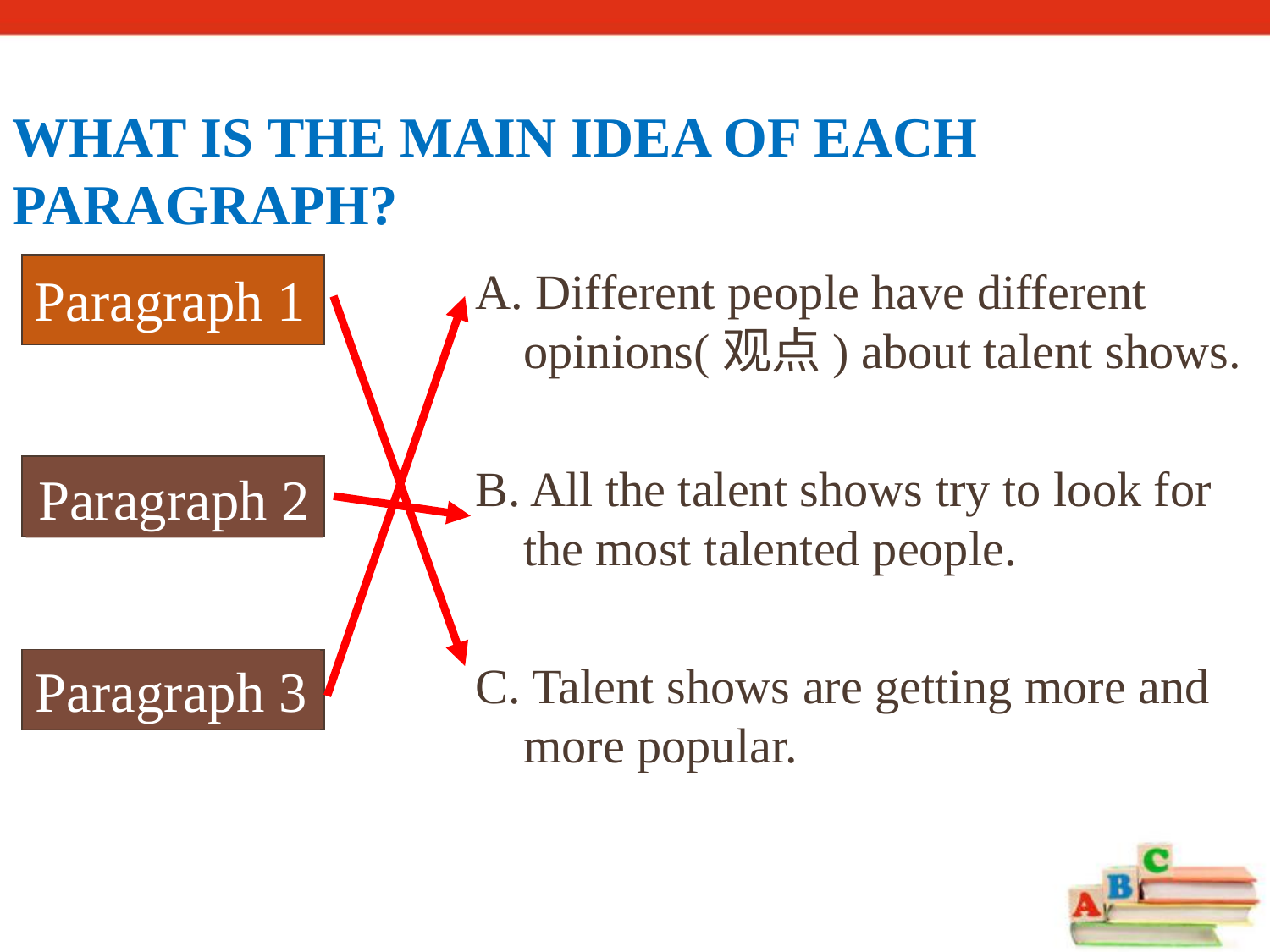

What is the main idea of each paragraph?
A. Different people have different opinions(观点) about talent shows.

B. All the talent shows try to look for the most talented people.

C. Talent shows are getting more and more popular.

Paragraph 1

Paragraph 2

Paragraph 3